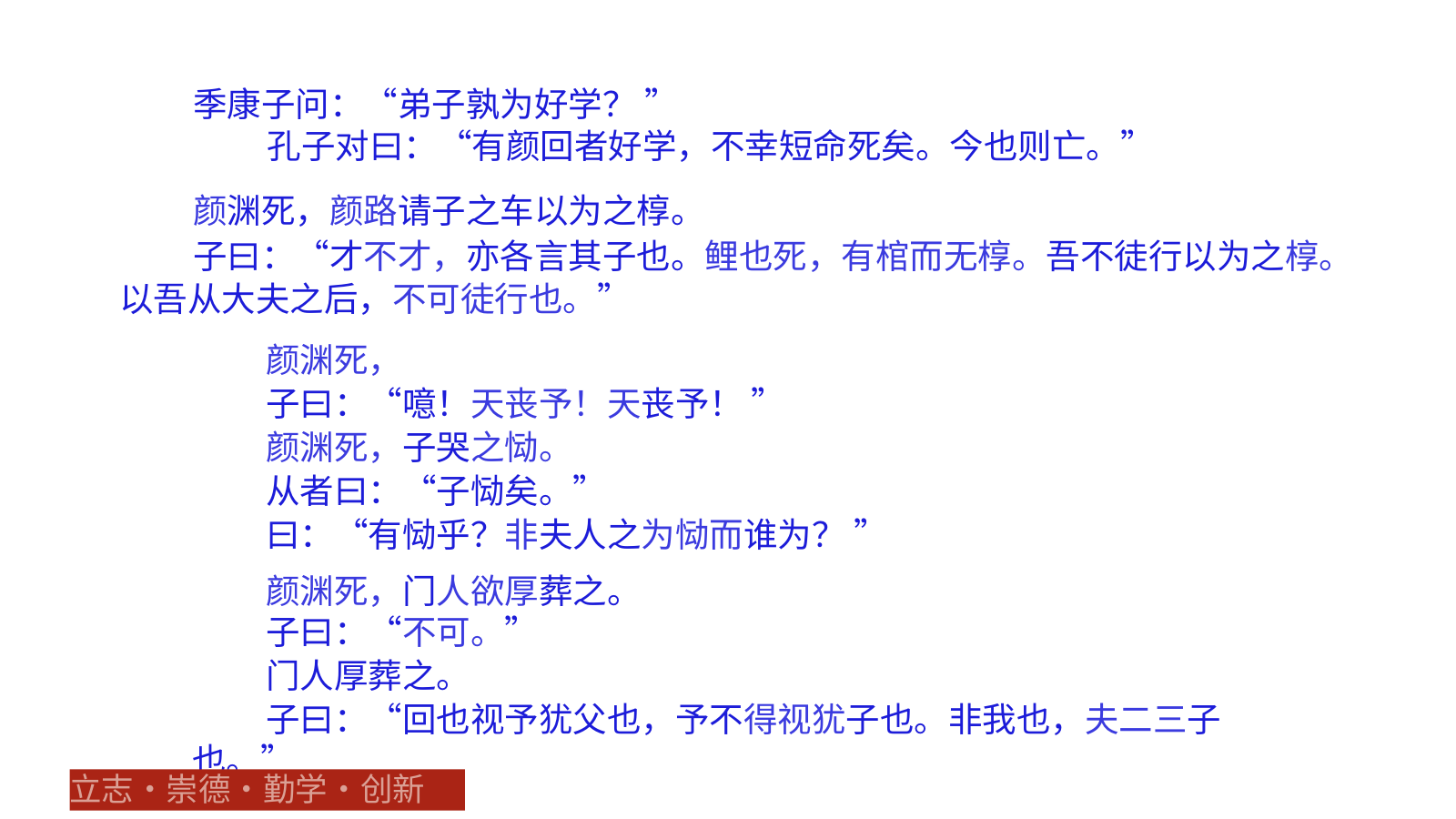

季康子问：“弟子孰为好学？ ”
孔子对曰：“有颜回者好学，不幸短命死矣。今也则亡。”
颜渊死，颜路请子之车以为之椁。
子曰：“才不才，亦各言其子也。鲤也死，有棺而无椁。吾不徒行以为之椁。以吾从大夫之后，不可徒行也。”
颜渊死，
子曰：“噫！天丧予！天丧予！ ”
颜渊死，子哭之恸。
从者曰：“子恸矣。”
曰：“有恸乎？非夫人之为恸而谁为？ ”
颜渊死，门人欲厚葬之。
子曰：“不可。”
门人厚葬之。
子曰：“回也视予犹父也，予不得视犹子也。非我也，夫二三子也。”
立志•崇德•勤学•创新